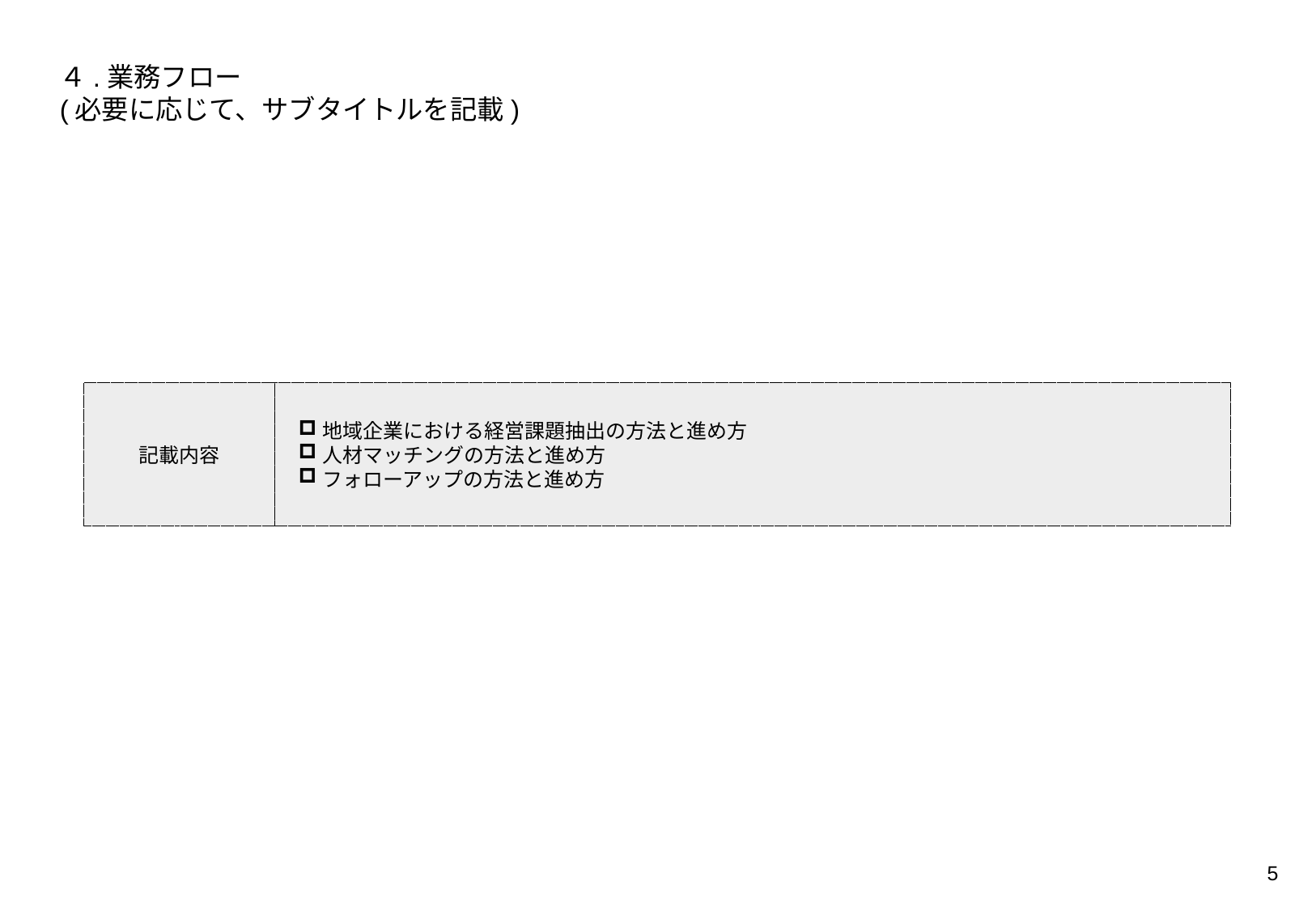

４.業務フロー
(必要に応じて、サブタイトルを記載)
記載内容
地域企業における経営課題抽出の方法と進め方
人材マッチングの方法と進め方
フォローアップの方法と進め方
5